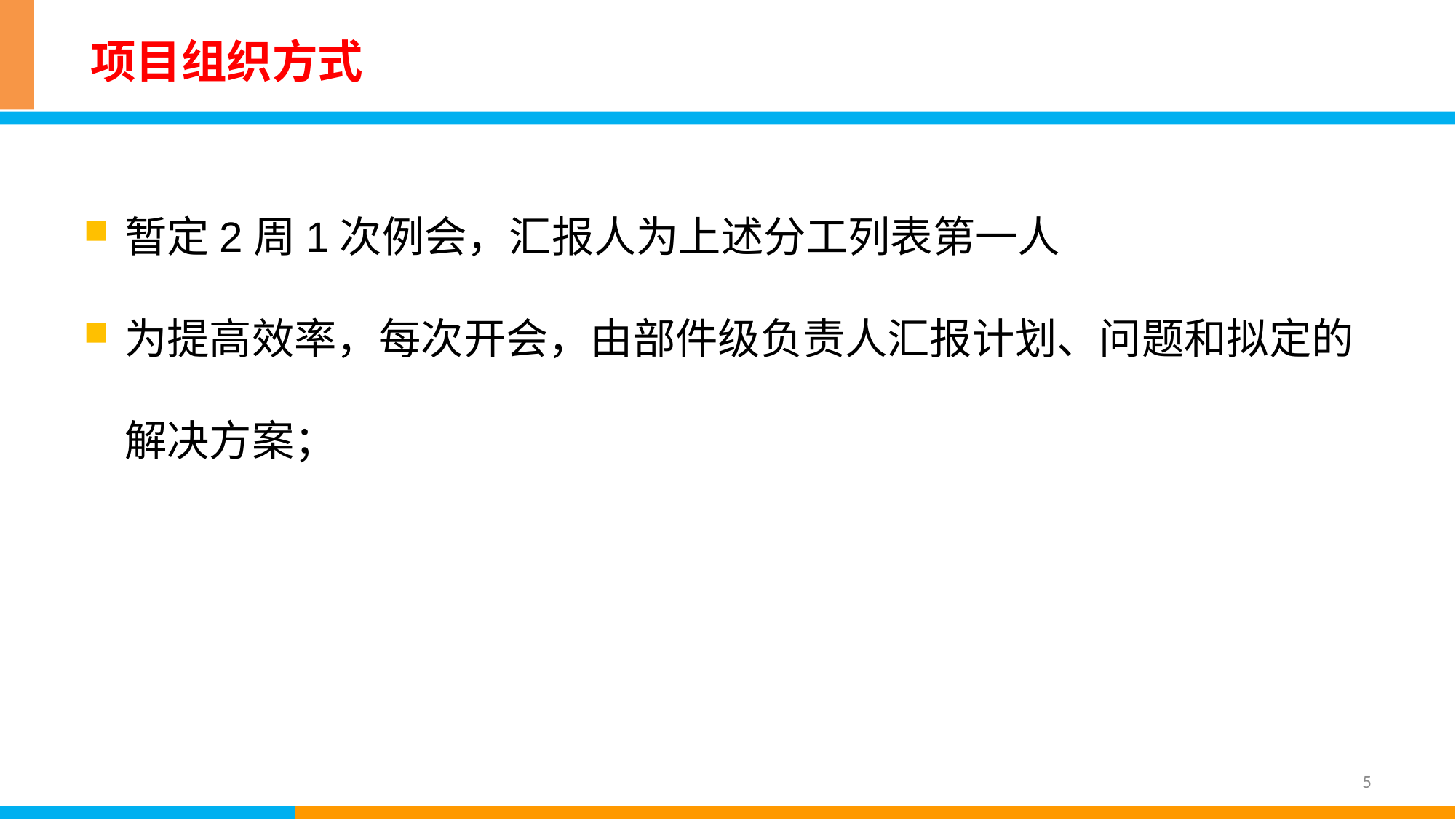

# 项目组织方式
暂定2周1次例会，汇报人为上述分工列表第一人
为提高效率，每次开会，由部件级负责人汇报计划、问题和拟定的解决方案；

5